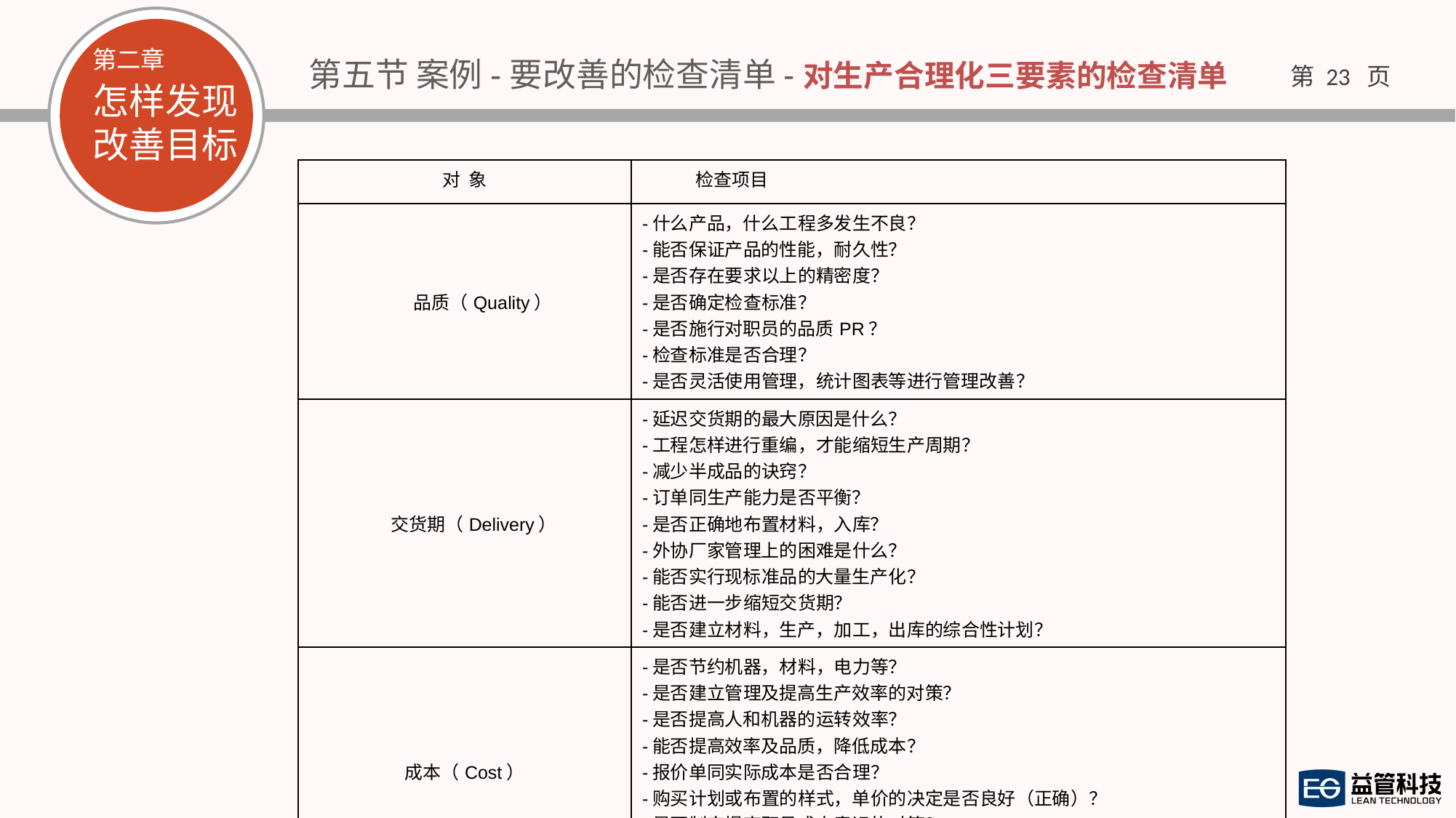

第五节 案例-要改善的检查清单-对生产合理化三要素的检查清单

| 对 象 | 检查项目 |
| --- | --- |
| 品质（Quality） | -什么产品，什么工程多发生不良？ -能否保证产品的性能，耐久性？ -是否存在要求以上的精密度？ -是否确定检查标准？ -是否施行对职员的品质PR？ -检查标准是否合理？ -是否灵活使用管理，统计图表等进行管理改善？ |
| 交货期（Delivery） | -延迟交货期的最大原因是什么？ -工程怎样进行重编，才能缩短生产周期？ -减少半成品的诀窍？ -订单同生产能力是否平衡？ -是否正确地布置材料，入库？ -外协厂家管理上的困难是什么？ -能否实行现标准品的大量生产化？ -能否进一步缩短交货期？ -是否建立材料，生产，加工，出库的综合性计划？ |
| 成本（Cost） | -是否节约机器，材料，电力等？ -是否建立管理及提高生产效率的对策？ -是否提高人和机器的运转效率？ -能否提高效率及品质，降低成本？ -报价单同实际成本是否合理？ -购买计划或布置的样式，单价的决定是否良好（正确）？ -是否制定提高职员成本意识的对策？ -有无更廉价的购买处，更廉价的制造地？ -作业方法的改善及机械化等能否节约劳动成本？ |